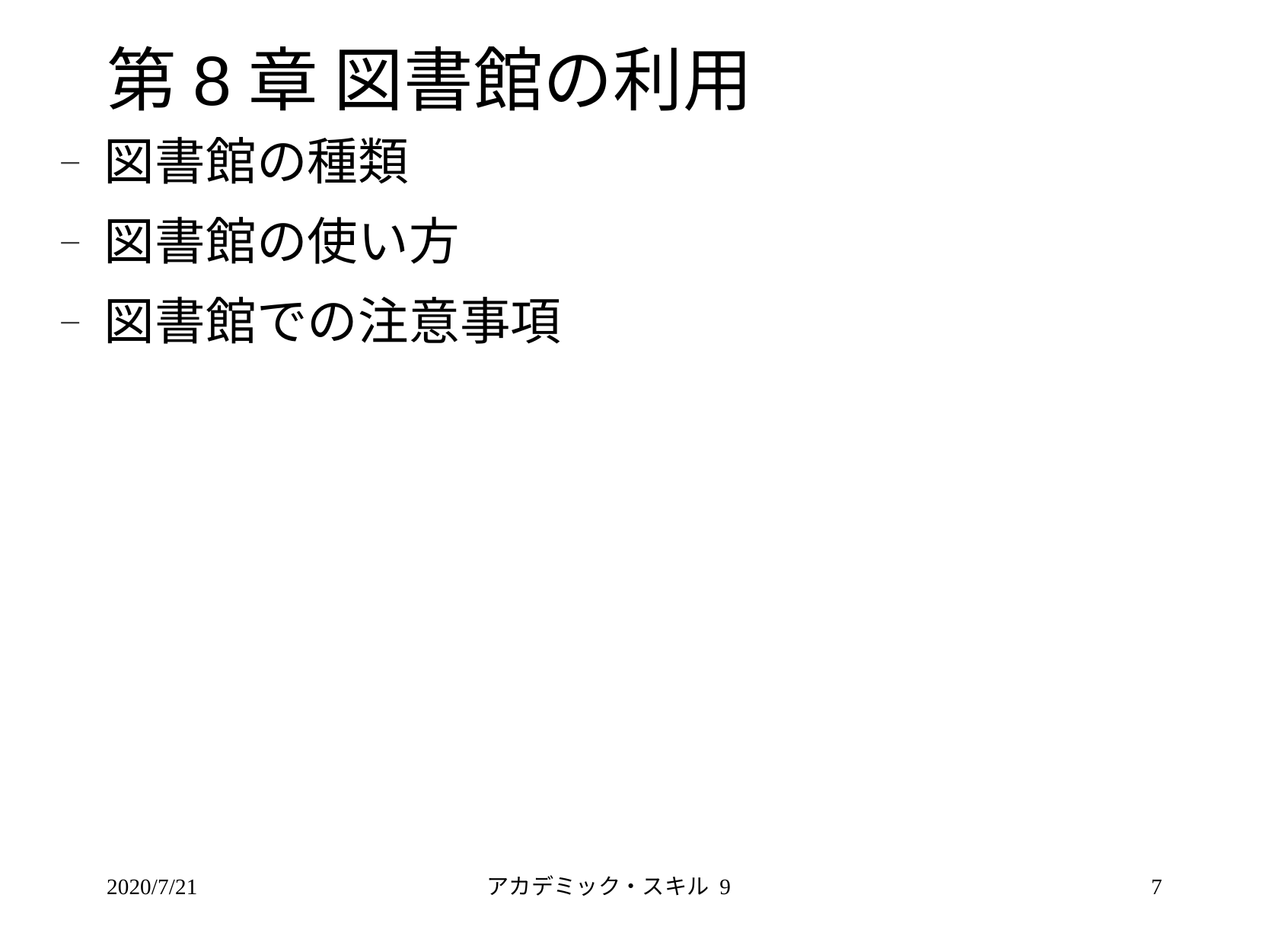

# 第8章 図書館の利用
図書館の種類
図書館の使い方
図書館での注意事項

2020/7/21
アカデミック・スキル 9
7